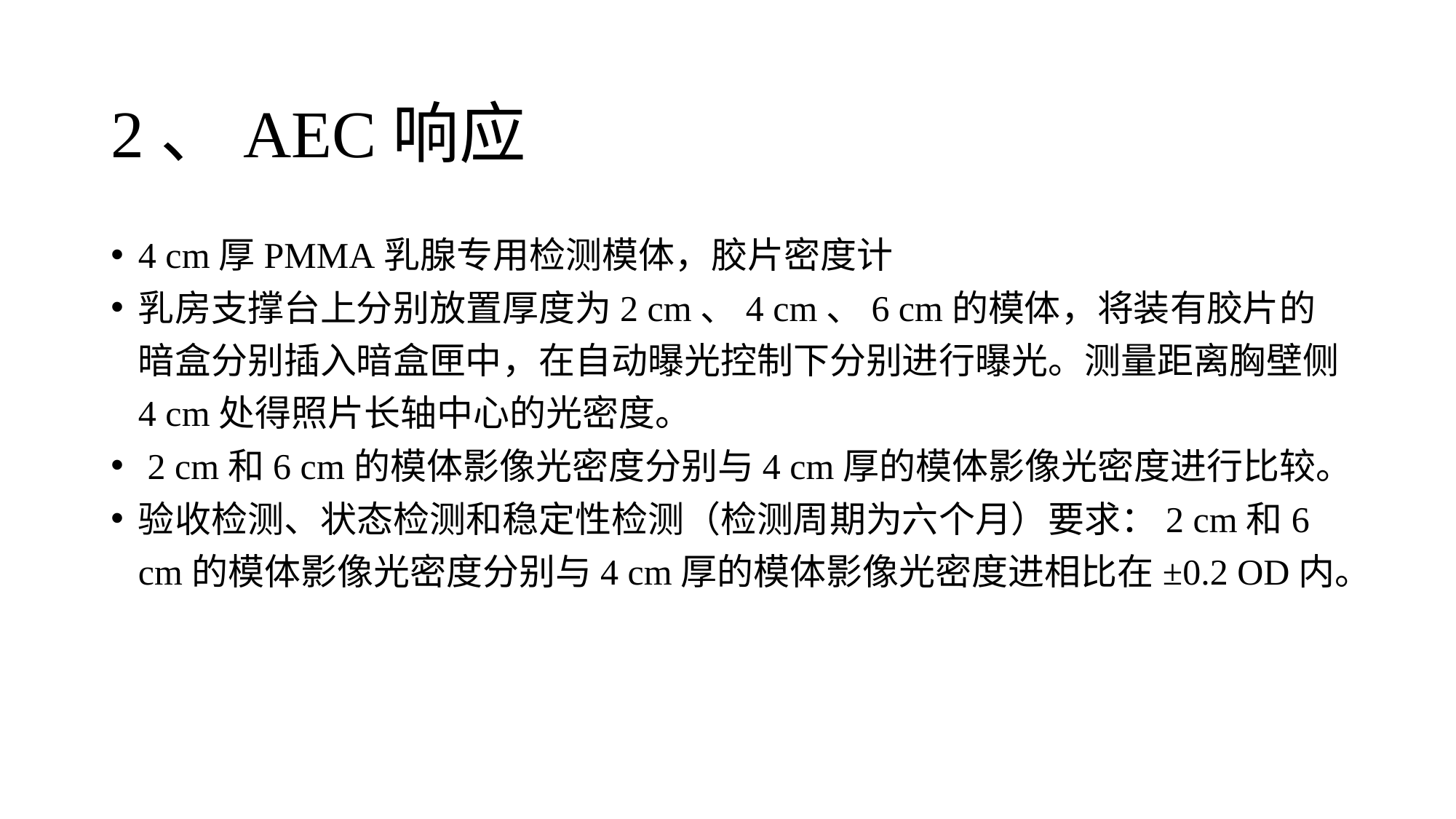

# 2、AEC响应
4 cm厚PMMA乳腺专用检测模体，胶片密度计
乳房支撑台上分别放置厚度为2 cm、4 cm、6 cm的模体，将装有胶片的暗盒分别插入暗盒匣中，在自动曝光控制下分别进行曝光。测量距离胸壁侧4 cm处得照片长轴中心的光密度。
 2 cm和6 cm的模体影像光密度分别与4 cm厚的模体影像光密度进行比较。
验收检测、状态检测和稳定性检测（检测周期为六个月）要求：2 cm和6 cm的模体影像光密度分别与4 cm厚的模体影像光密度进相比在±0.2 OD内。